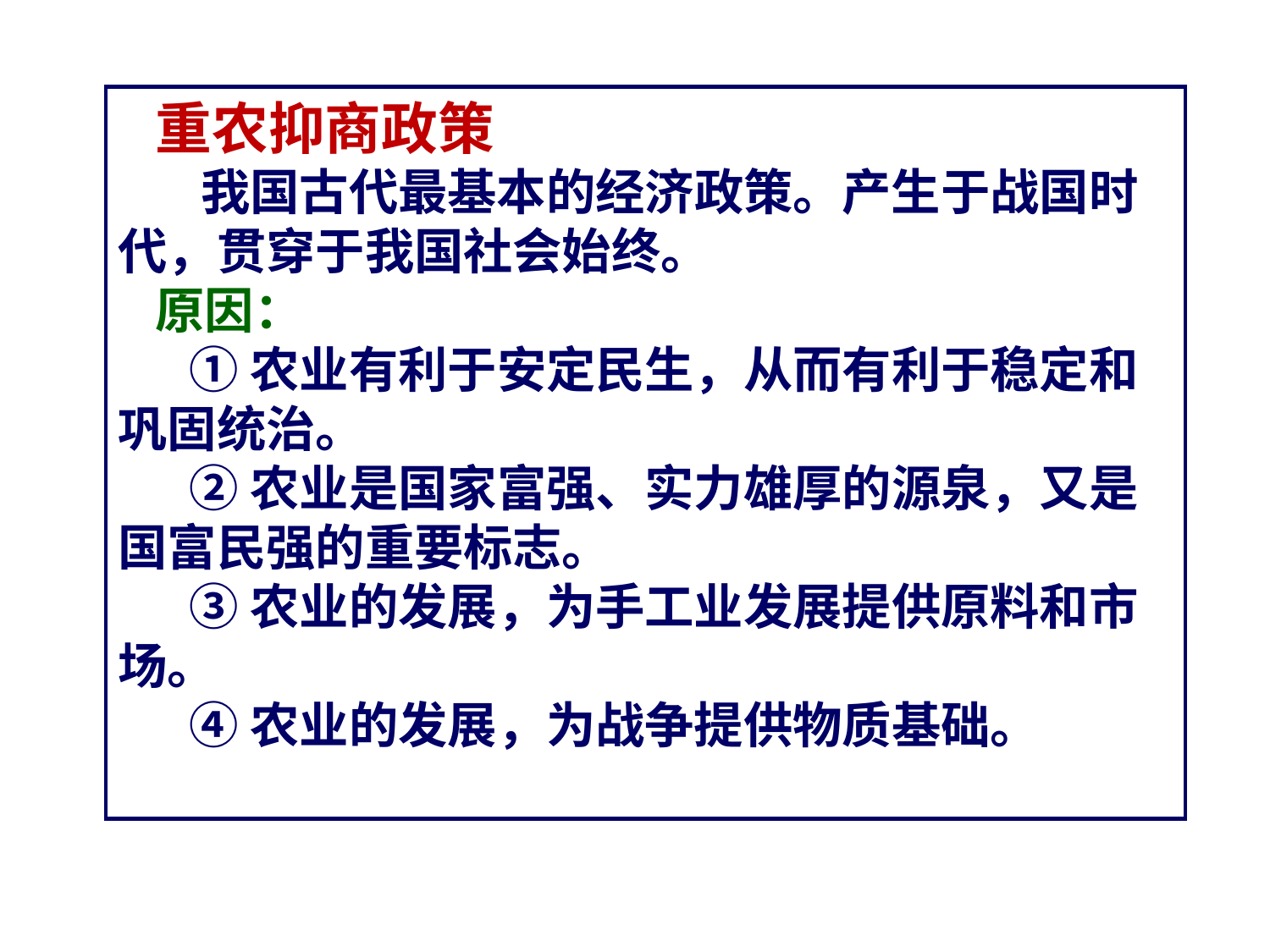

重农抑商政策
   我国古代最基本的经济政策。产生于战国时代，贯穿于我国社会始终。
原因：
   ①农业有利于安定民生，从而有利于稳定和巩固统治。
   ②农业是国家富强、实力雄厚的源泉，又是国富民强的重要标志。
   ③农业的发展，为手工业发展提供原料和市场。
   ④农业的发展，为战争提供物质基础。